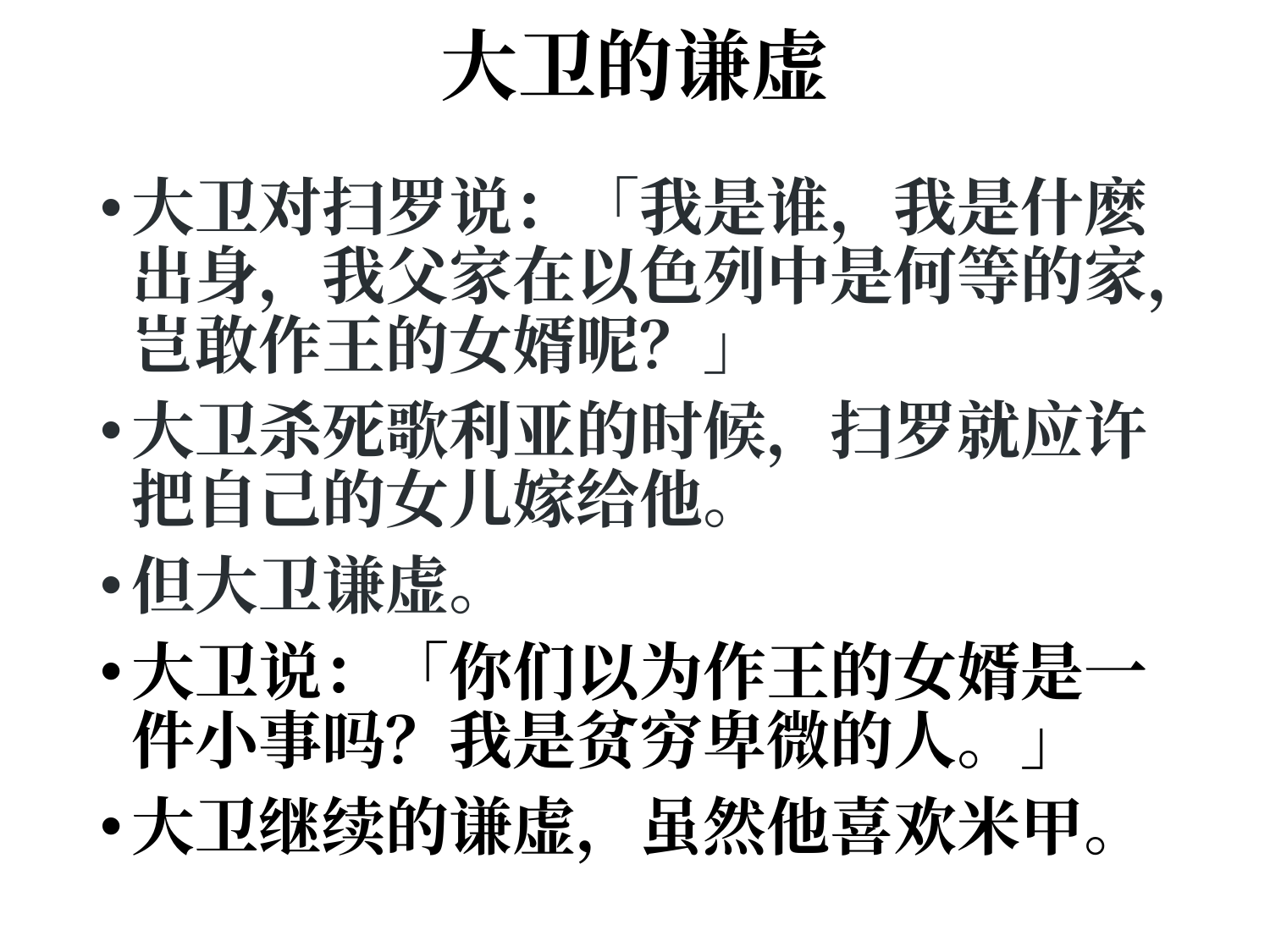

# 大卫的谦虚
大卫对扫罗说：「我是谁，我是什麽出身，我父家在以色列中是何等的家，岂敢作王的女婿呢？」
大卫杀死歌利亚的时候，扫罗就应许把自己的女儿嫁给他。
但大卫谦虚。
大卫说：「你们以为作王的女婿是一件小事吗？我是贫穷卑微的人。」
大卫继续的谦虚，虽然他喜欢米甲。